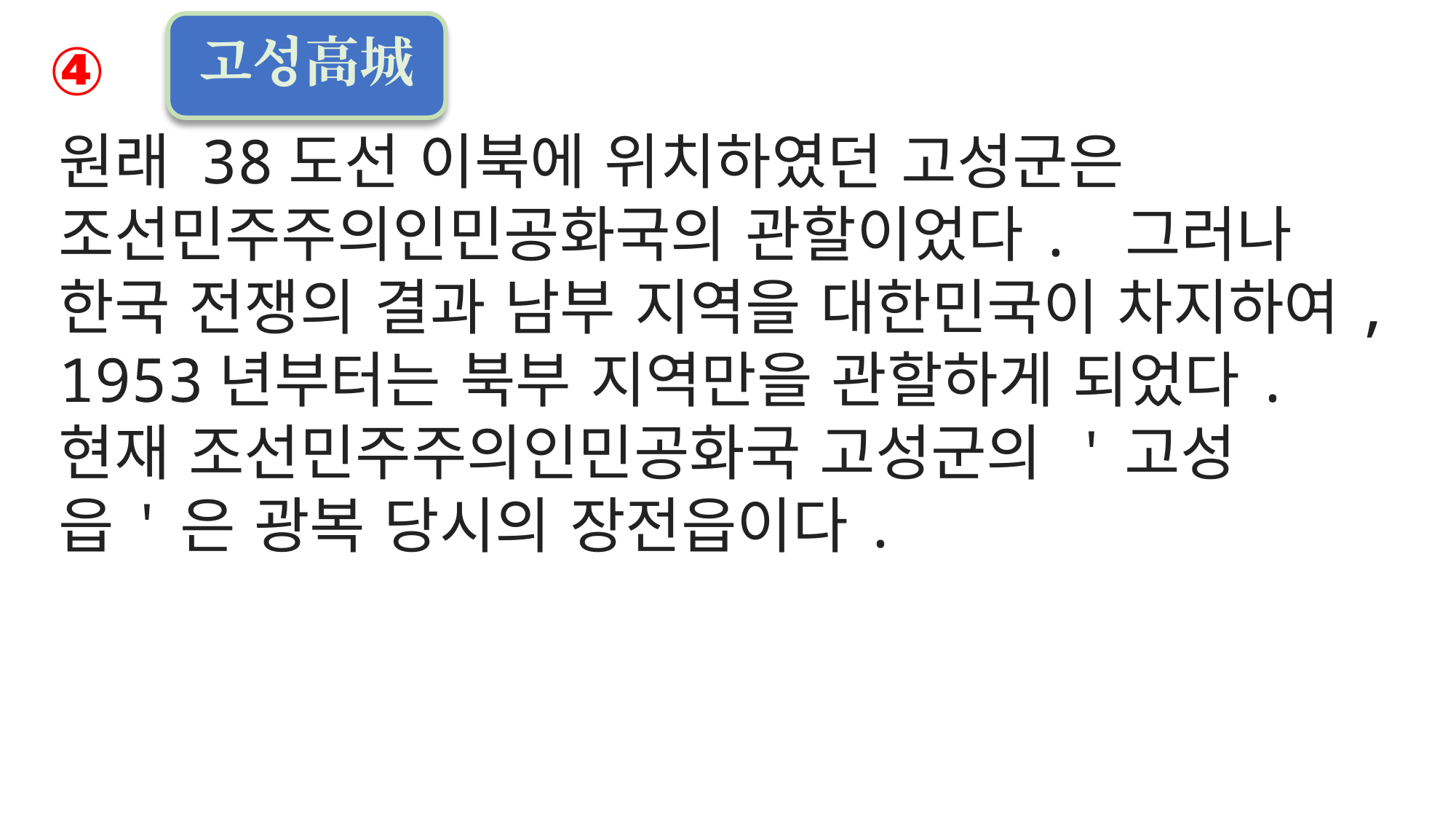

# ④
고성高城
원래 38도선 이북에 위치하였던 고성군은 조선민주주의인민공화국의 관할이었다. 그러나 한국 전쟁의 결과 남부 지역을 대한민국이 차지하여, 1953년부터는 북부 지역만을 관할하게 되었다.
현재 조선민주주의인민공화국 고성군의 '고성읍'은 광복 당시의 장전읍이다.